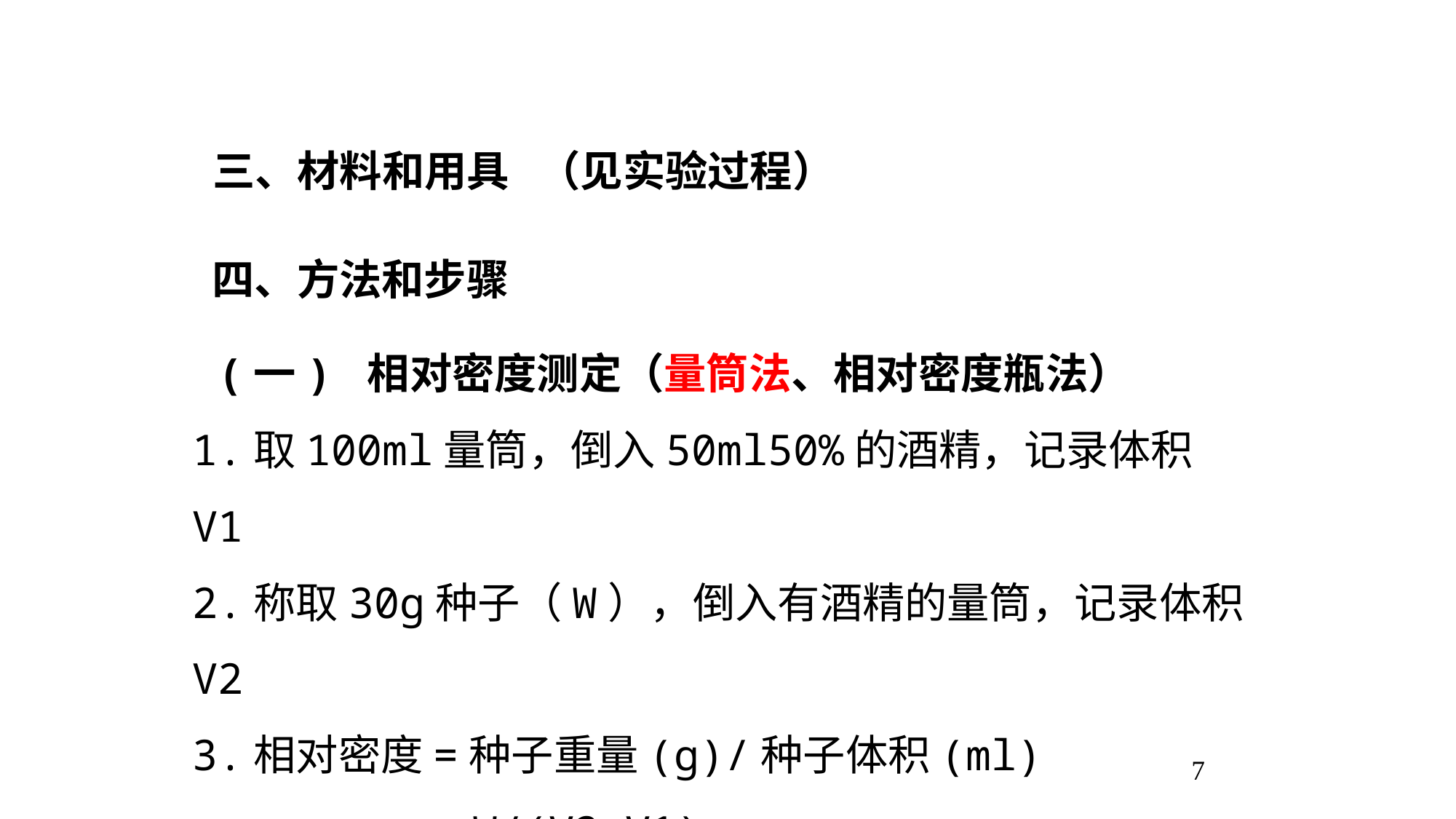

三、材料和用具   （见实验过程）
四、方法和步骤
 (一) 相对密度测定（量筒法、相对密度瓶法）
1.取100ml量筒，倒入50ml50%的酒精，记录体积V1
2.称取30g种子（W），倒入有酒精的量筒，记录体积V2
3.相对密度=种子重量(g)/种子体积(ml)
          =W/(V2-V1)
7